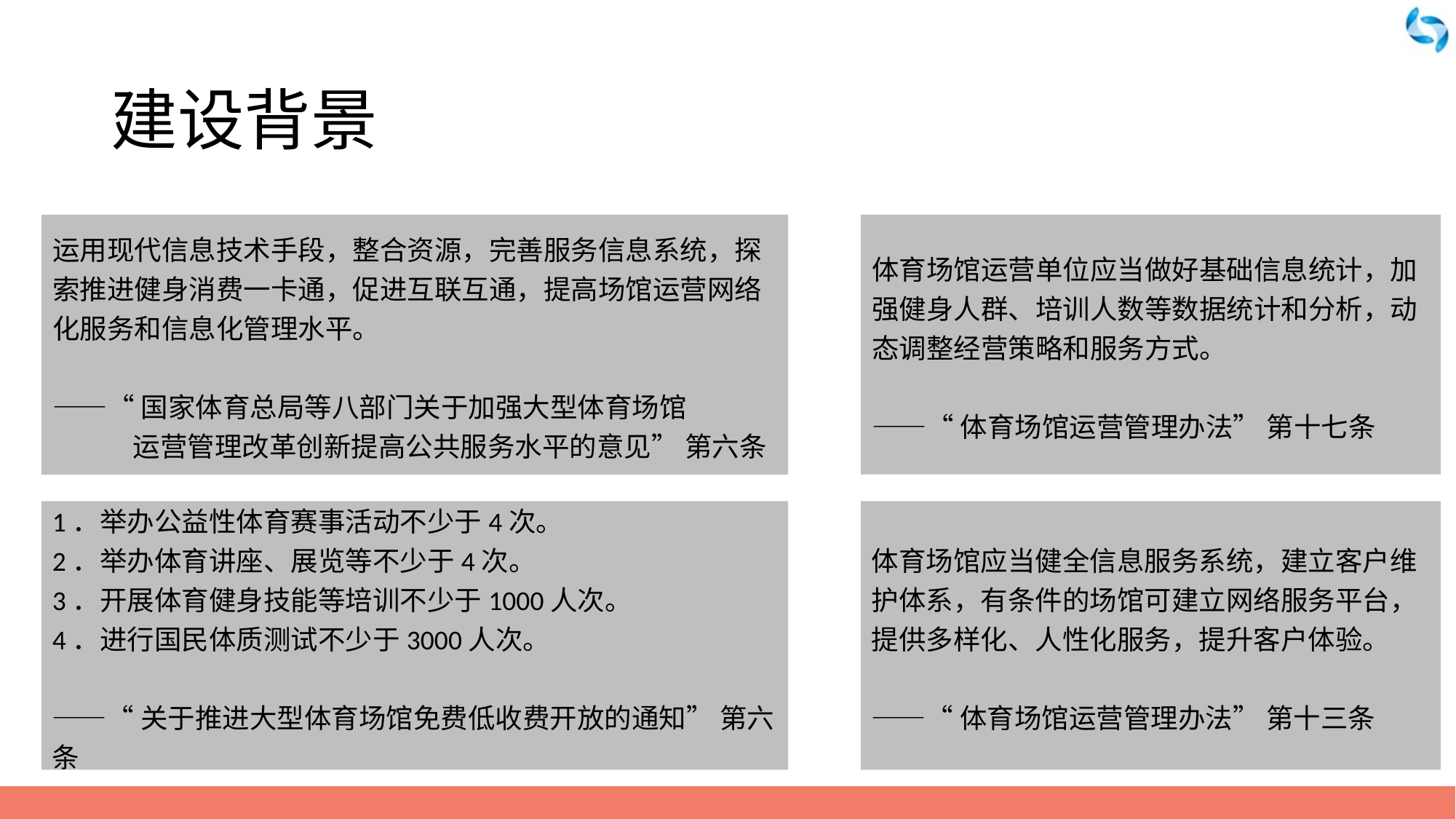

# 建设背景
体育场馆运营单位应当做好基础信息统计，加强健身人群、培训人数等数据统计和分析，动态调整经营策略和服务方式。

——“体育场馆运营管理办法” 第十七条
运用现代信息技术手段，整合资源，完善服务信息系统，探索推进健身消费一卡通，促进互联互通，提高场馆运营网络化服务和信息化管理水平。

——“国家体育总局等八部门关于加强大型体育场馆
            运营管理改革创新提高公共服务水平的意见” 第六条
1．举办公益性体育赛事活动不少于4次。
2．举办体育讲座、展览等不少于4次。
3．开展体育健身技能等培训不少于1000人次。
4．进行国民体质测试不少于3000人次。

——“关于推进大型体育场馆免费低收费开放的通知” 第六条
体育场馆应当健全信息服务系统，建立客户维护体系，有条件的场馆可建立网络服务平台，提供多样化、人性化服务，提升客户体验。

——“体育场馆运营管理办法” 第十三条